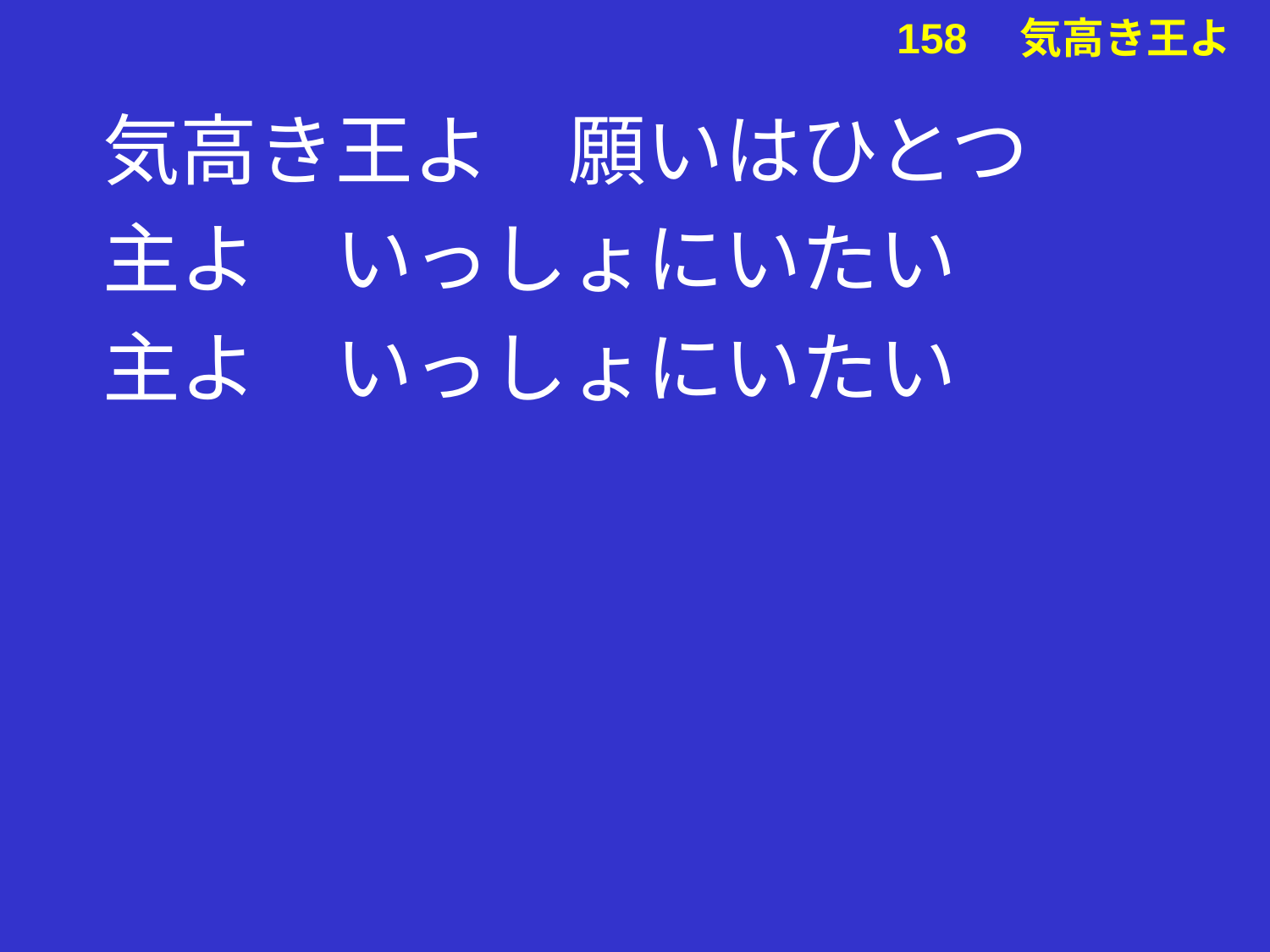

気高き王よ　願いはひとつ
主よ　いっしょにいたい
主よ　いっしょにいたい
# 158　気高き王よ